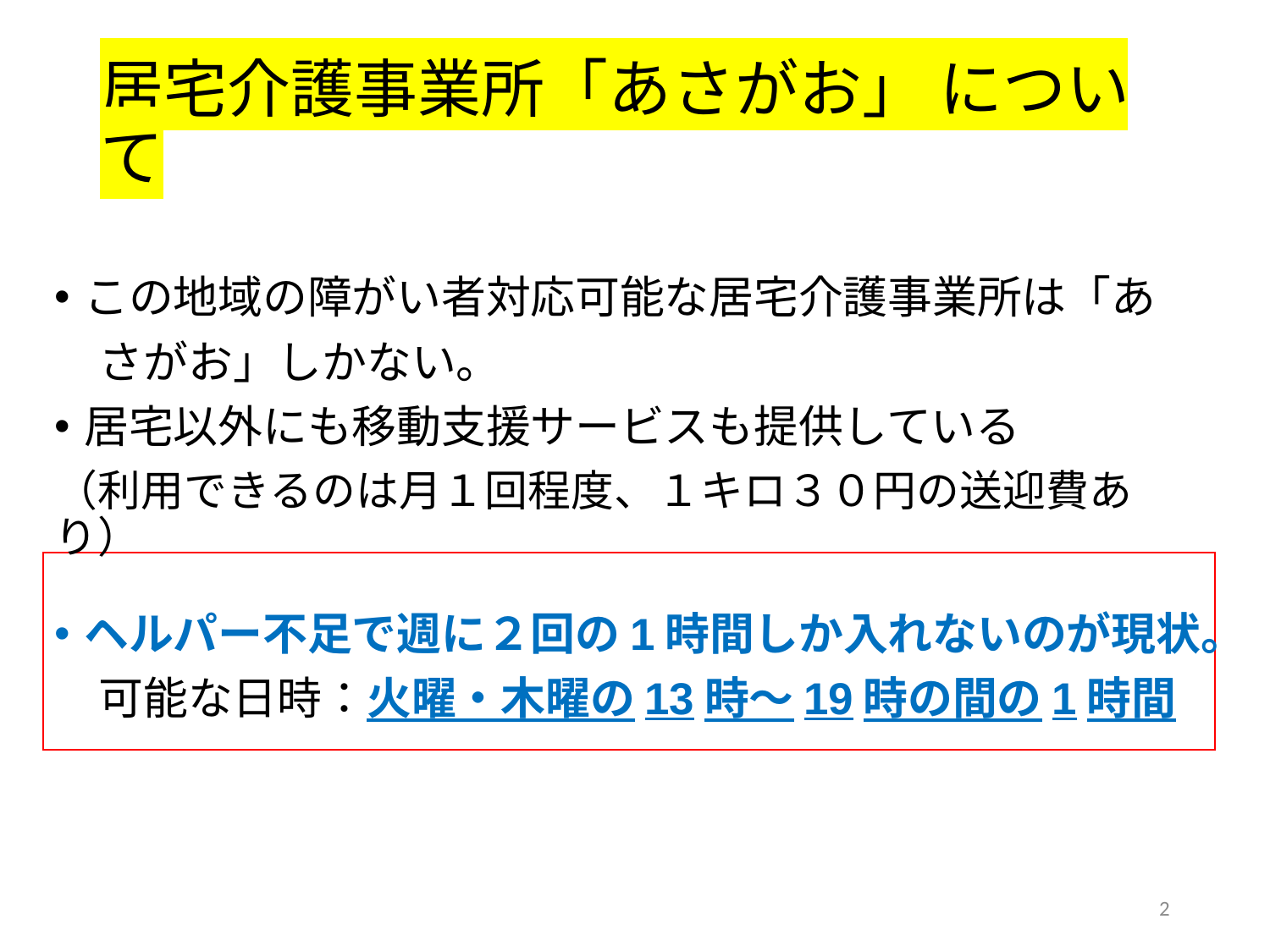

# 居宅介護事業所「あさがお」 について
この地域の障がい者対応可能な居宅介護事業所は「あ
　さがお」しかない。
居宅以外にも移動支援サービスも提供している
（利用できるのは月１回程度、１キロ３０円の送迎費あり）

ヘルパー不足で週に２回の1時間しか入れないのが現状。
　可能な日時：火曜・木曜の13時～19時の間の1時間

2